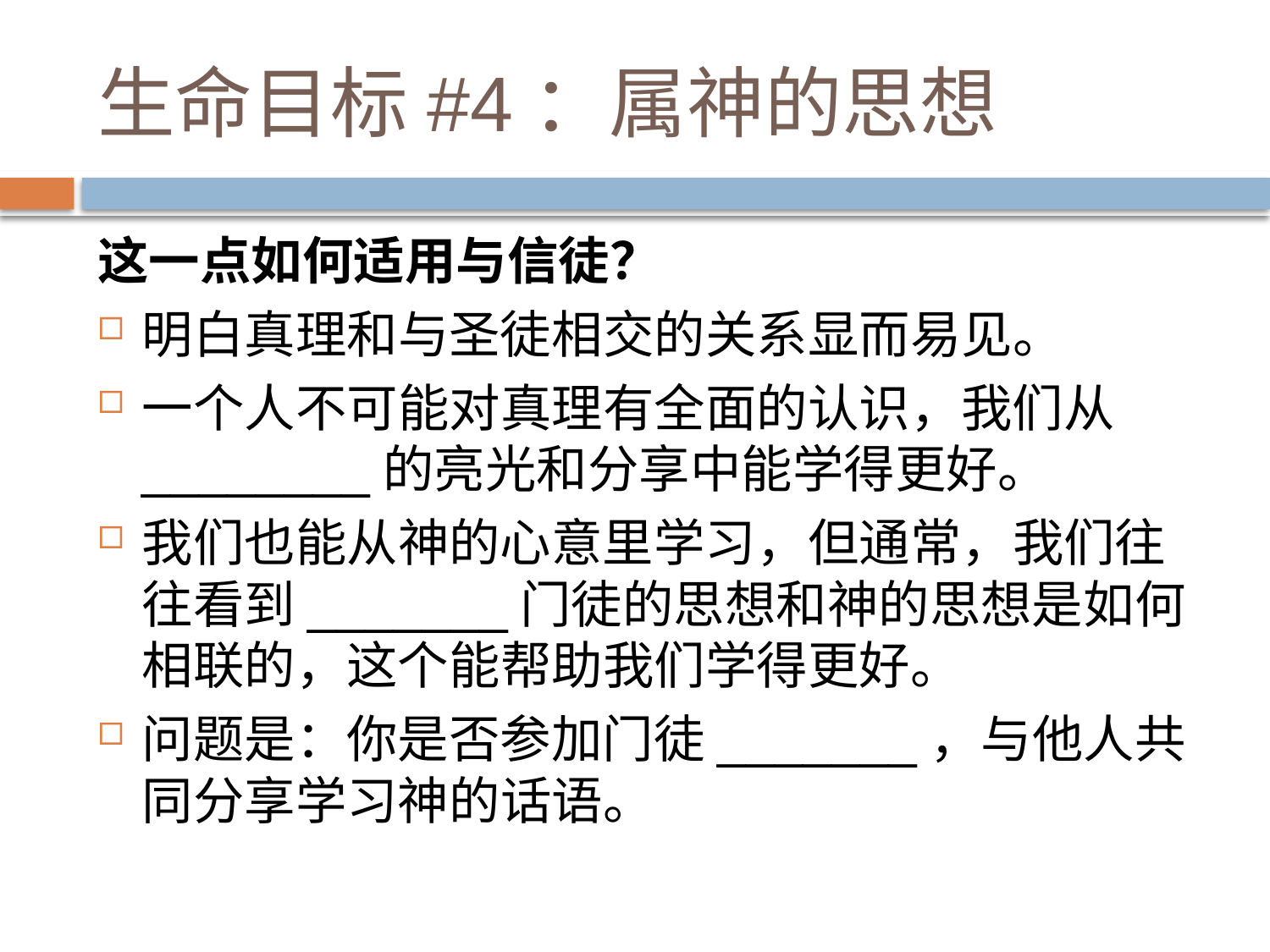

# 生命目标#4：属神的思想
这一点如何适用与信徒？
明白真理和与圣徒相交的关系显而易见。
一个人不可能对真理有全面的认识，我们从________的亮光和分享中能学得更好。
我们也能从神的心意里学习，但通常，我们往往看到_______门徒的思想和神的思想是如何相联的，这个能帮助我们学得更好。
问题是：你是否参加门徒_______，与他人共同分享学习神的话语。